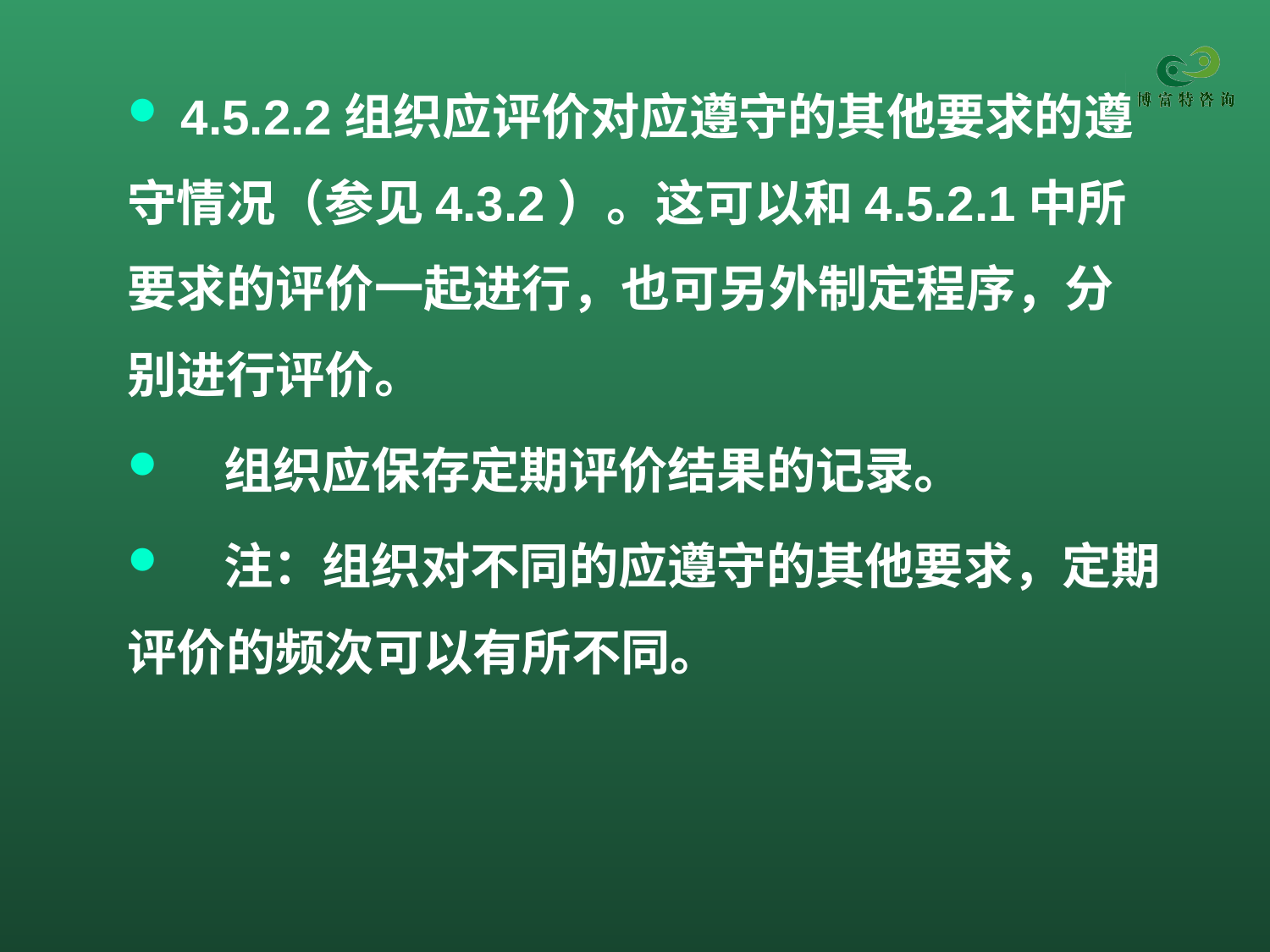

4.5.2.2组织应评价对应遵守的其他要求的遵守情况（参见4.3.2）。这可以和4.5.2.1中所要求的评价一起进行，也可另外制定程序，分别进行评价。
    组织应保存定期评价结果的记录。
    注：组织对不同的应遵守的其他要求，定期评价的频次可以有所不同。